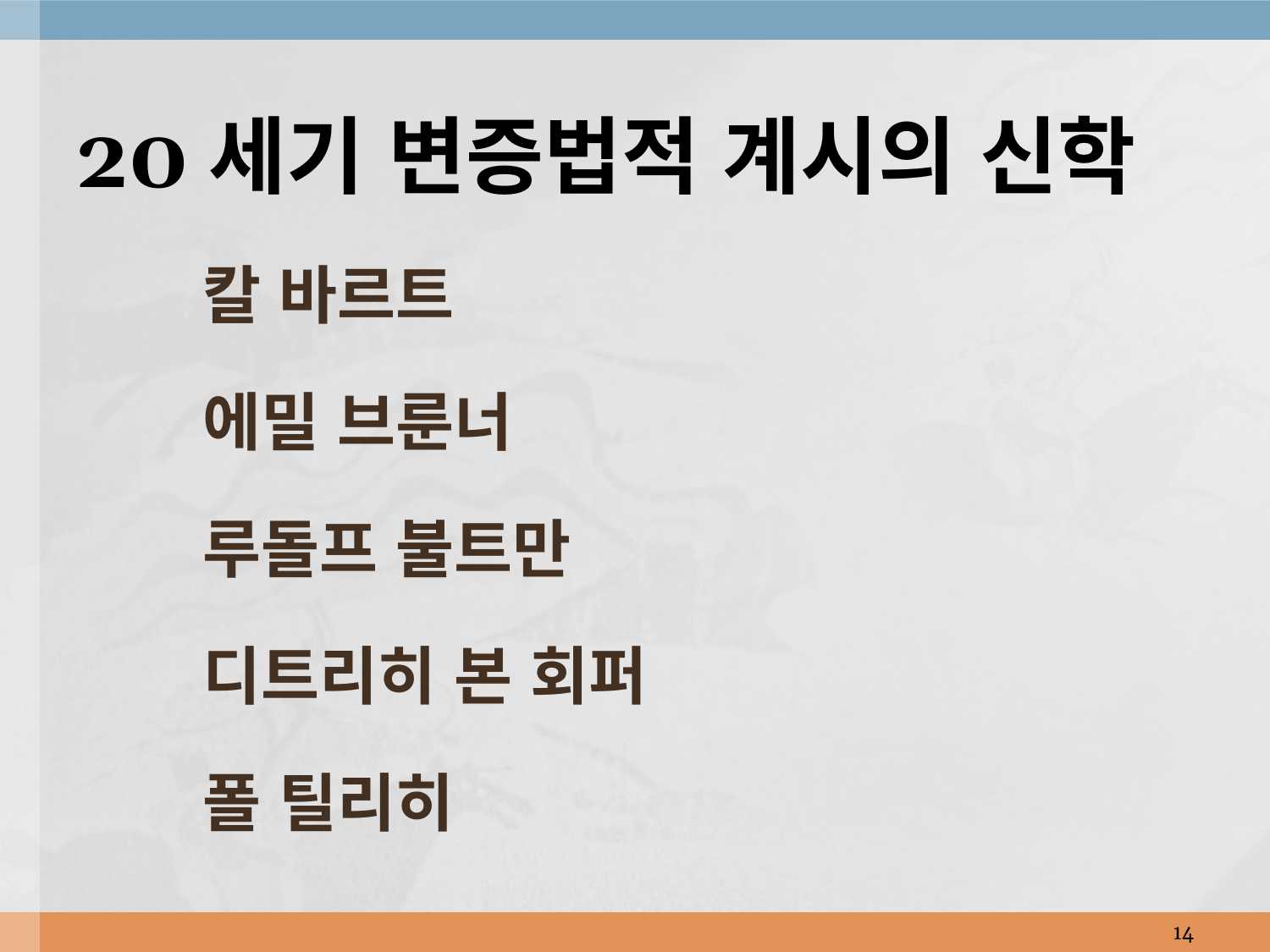

20세기 변증법적 계시의 신학
	칼 바르트
	에밀 브룬너
	루돌프 불트만
	디트리히 본 회퍼
	폴 틸리히
14